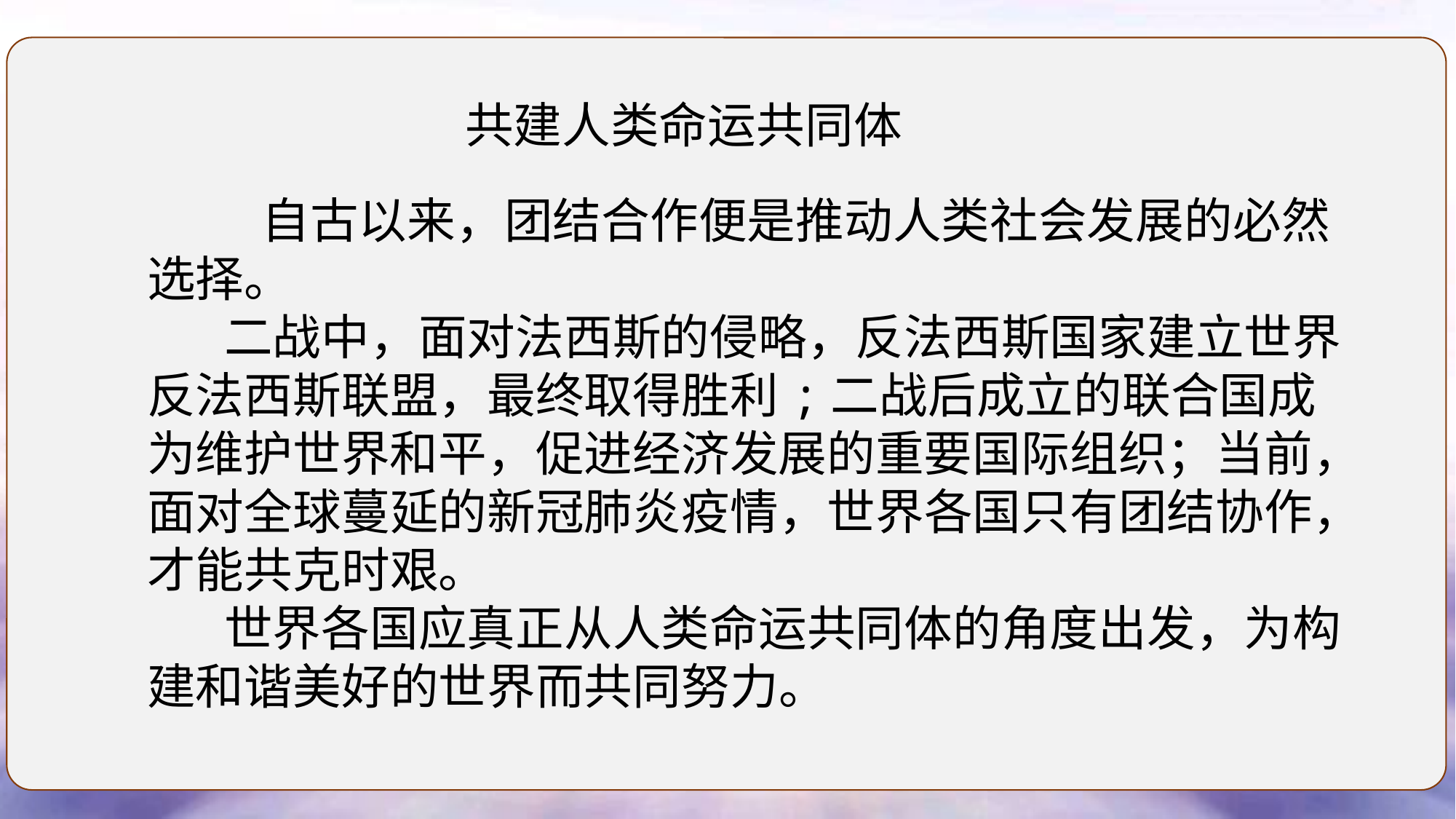

共建人类命运共同体
           自古以来，团结合作便是推动人类社会发展的必然选择。
      二战中，面对法西斯的侵略，反法西斯国家建立世界反法西斯联盟，最终取得胜利;二战后成立的联合国成为维护世界和平，促进经济发展的重要国际组织；当前，面对全球蔓延的新冠肺炎疫情，世界各国只有团结协作，才能共克时艰。
      世界各国应真正从人类命运共同体的角度出发，为构建和谐美好的世界而共同努力。